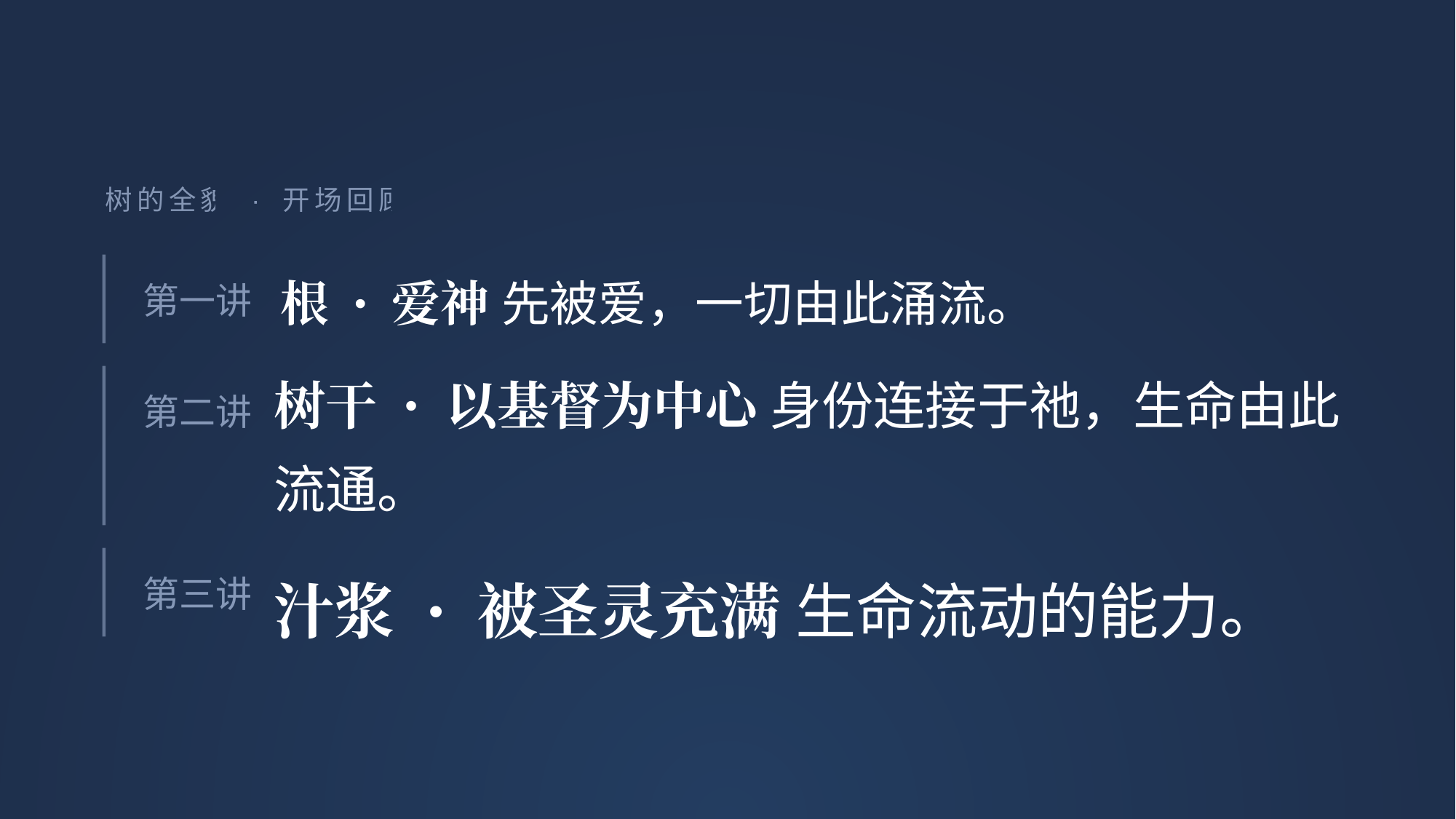

树的全貌 · 开场回顾
根 · 爱神 先被爱，一切由此涌流。

第一讲
树干 · 以基督为中心 身份连接于祂，生命由此流通。

第二讲

汁浆 · 被圣灵充满 生命流动的能力。
第三讲